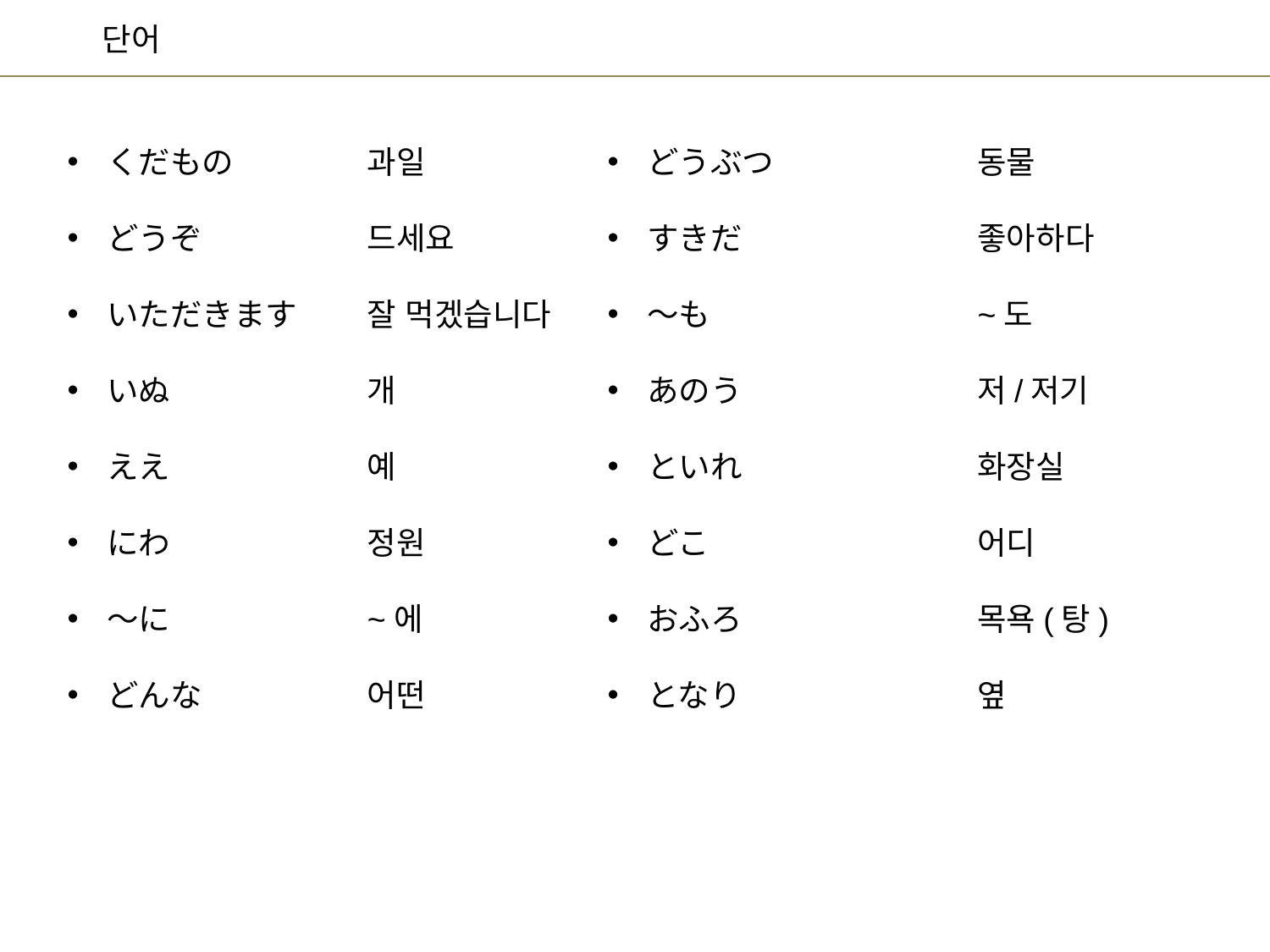

동물

좋아하다

~도

저/저기

화장실

어디

목욕(탕)

옆
どうぶつ

すきだ

～も

あのう

といれ

どこ

おふろ

となり
과일

드세요

잘 먹겠습니다

개

예

정원

~에

어떤
くだもの

どうぞ

いただきます

いぬ

ええ

にわ

～に

どんな